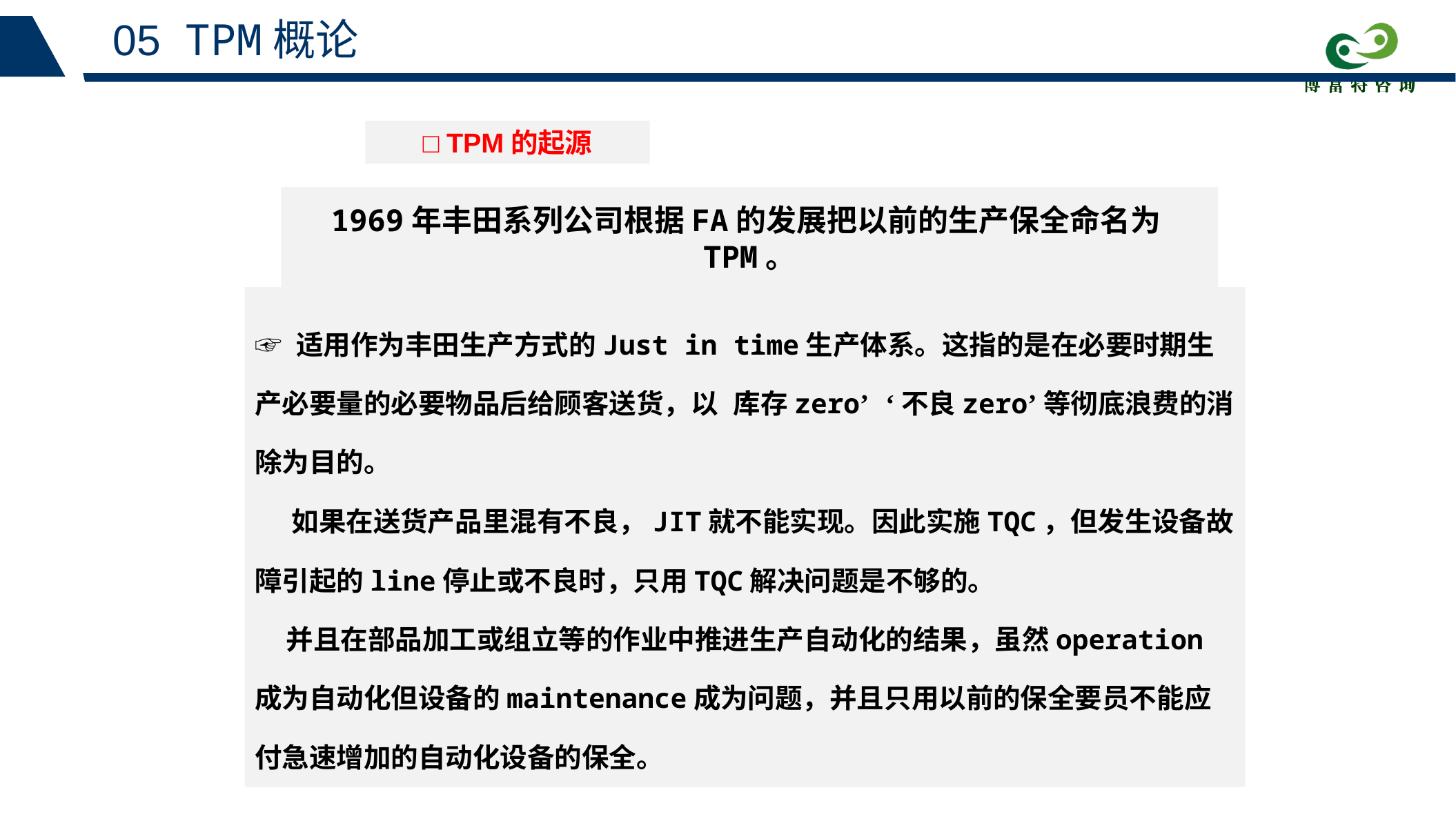

05  TPM概论

□ TPM的起源
1969年丰田系列公司根据FA的发展把以前的生产保全命名为TPM。
☞ 适用作为丰田生产方式的Just in time生产体系。这指的是在必要时期生产必要量的必要物品后给顾客送货，以 ‘库存zero’ ‘不良zero’等彻底浪费的消除为目的。
    如果在送货产品里混有不良，JIT就不能实现。因此实施TQC，但发生设备故障引起的line停止或不良时，只用TQC解决问题是不够的。
    并且在部品加工或组立等的作业中推进生产自动化的结果，虽然operation成为自动化但设备的maintenance成为问题，并且只用以前的保全要员不能应付急速增加的自动化设备的保全。